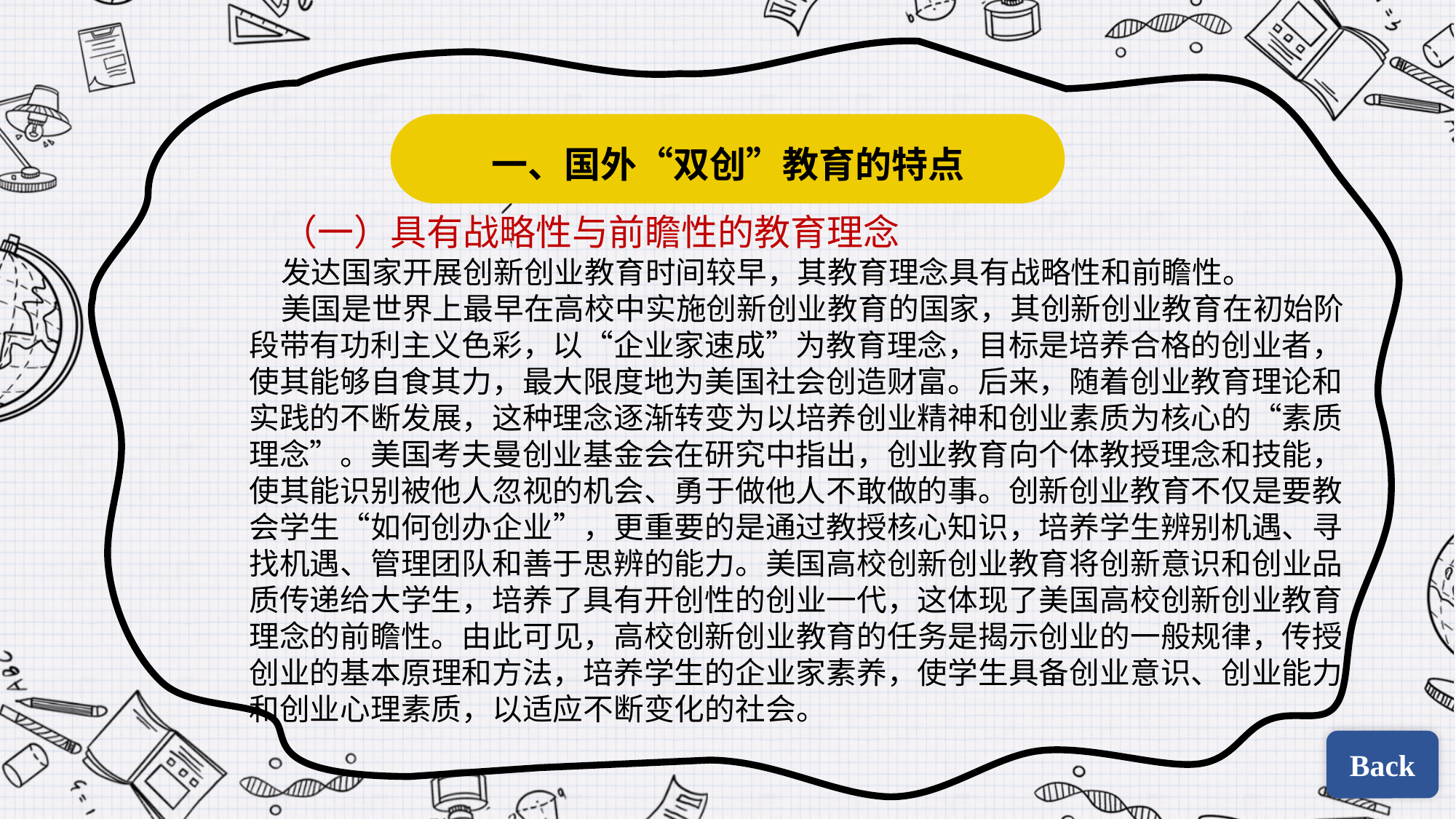

一、国外“双创”教育的特点
（一）具有战略性与前瞻性的教育理念
发达国家开展创新创业教育时间较早，其教育理念具有战略性和前瞻性。
美国是世界上最早在高校中实施创新创业教育的国家，其创新创业教育在初始阶段带有功利主义色彩，以“企业家速成”为教育理念，目标是培养合格的创业者，使其能够自食其力，最大限度地为美国社会创造财富。后来，随着创业教育理论和实践的不断发展，这种理念逐渐转变为以培养创业精神和创业素质为核心的“素质理念”。美国考夫曼创业基金会在研究中指出，创业教育向个体教授理念和技能，使其能识别被他人忽视的机会、勇于做他人不敢做的事。创新创业教育不仅是要教会学生“如何创办企业”，更重要的是通过教授核心知识，培养学生辨别机遇、寻找机遇、管理团队和善于思辨的能力。美国高校创新创业教育将创新意识和创业品质传递给大学生，培养了具有开创性的创业一代，这体现了美国高校创新创业教育理念的前瞻性。由此可见，高校创新创业教育的任务是揭示创业的一般规律，传授创业的基本原理和方法，培养学生的企业家素养，使学生具备创业意识、创业能力和创业心理素质，以适应不断变化的社会。

Back